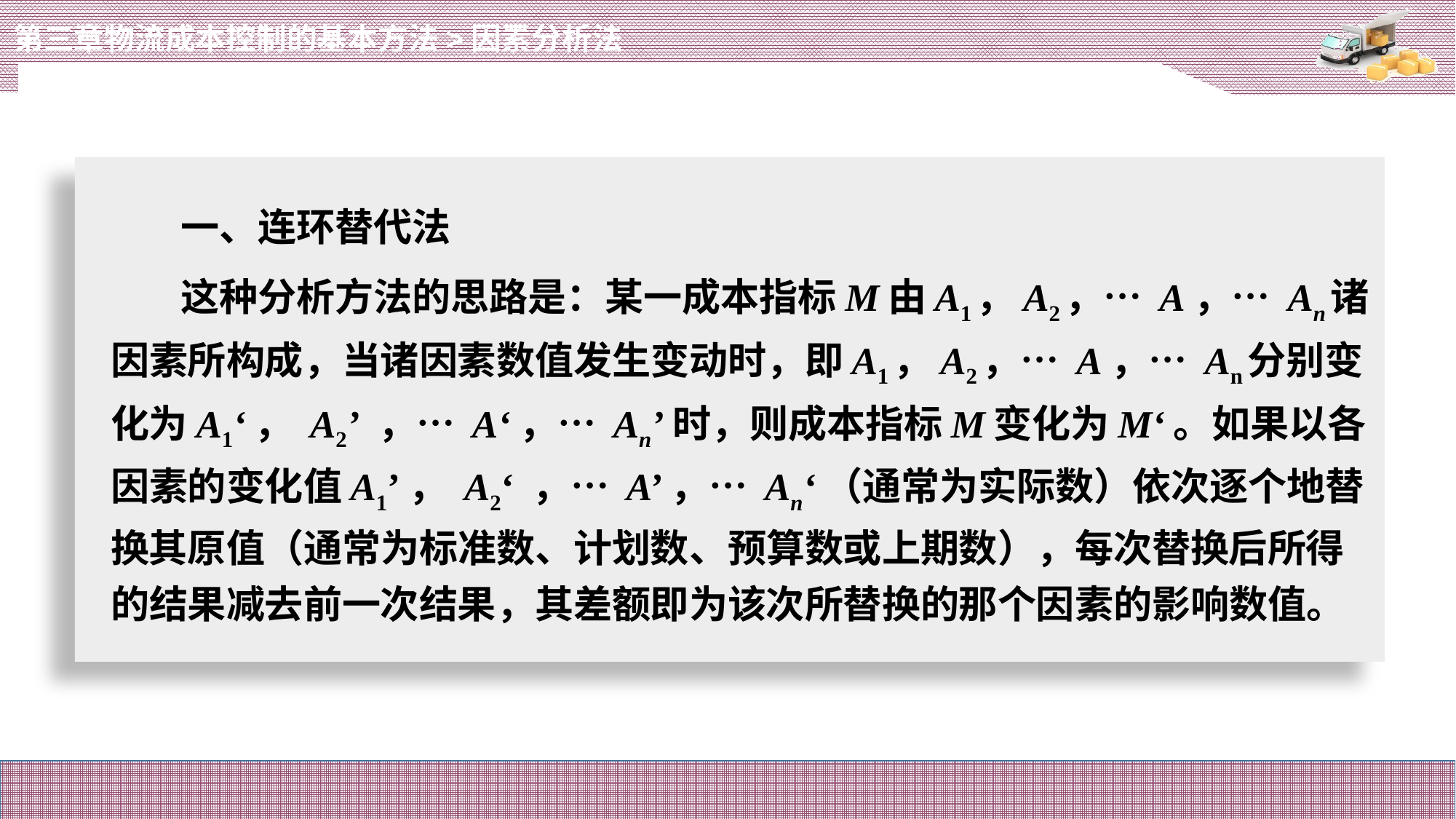

第三章物流成本控制的基本方法>因素分析法
# 一、连环替代法
这种分析方法的思路是：某一成本指标M由A1，A2，… A，… An诸因素所构成，当诸因素数值发生变动时，即A1，A2，… A，… An分别变化为A1‘， A2’ ，… A‘，… An’时，则成本指标M变化为M‘。如果以各因素的变化值A1’， A2‘ ，… A’，… An‘（通常为实际数）依次逐个地替换其原值（通常为标准数、计划数、预算数或上期数），每次替换后所得的结果减去前一次结果，其差额即为该次所替换的那个因素的影响数值。